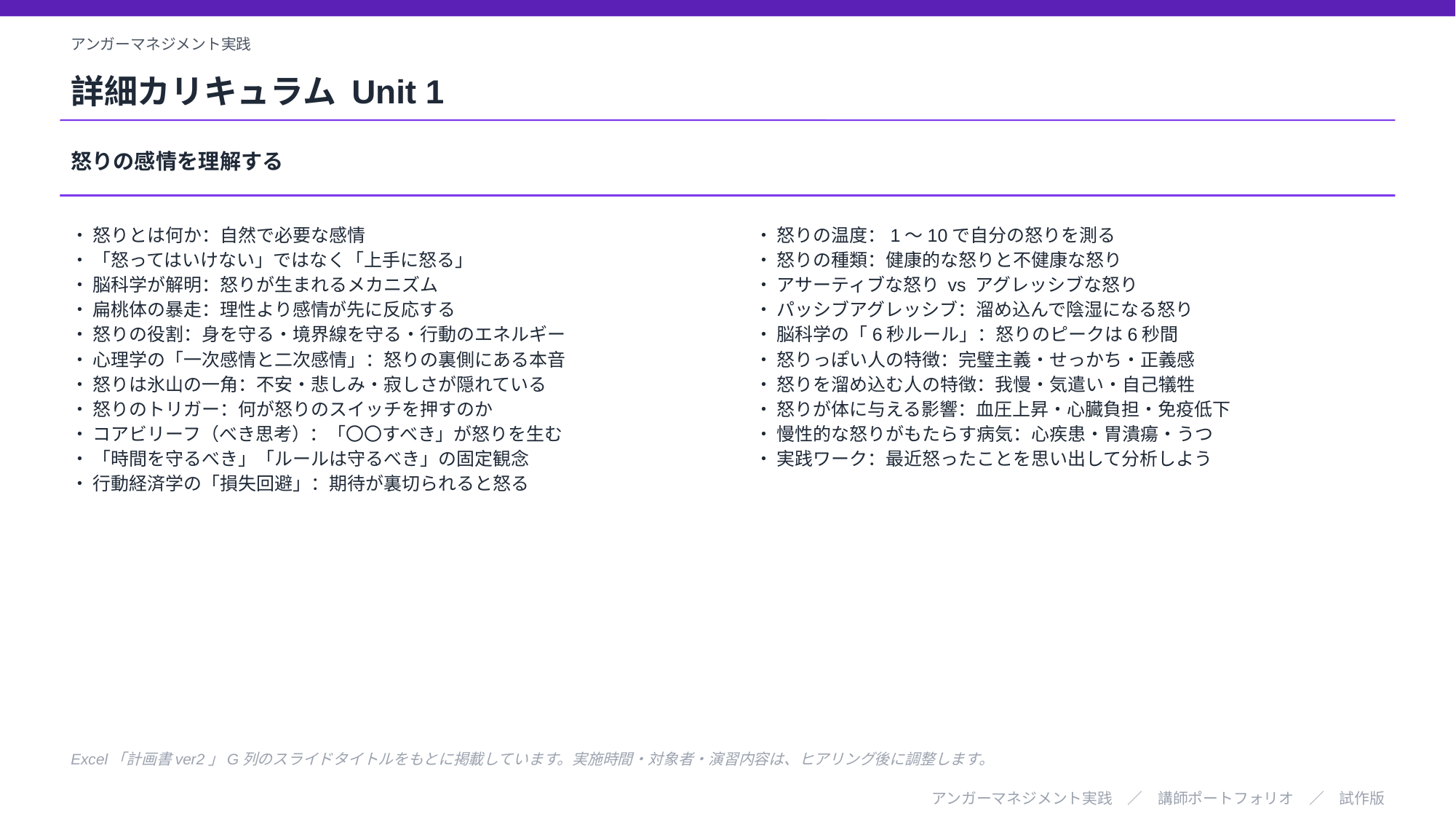

アンガーマネジメント実践
詳細カリキュラム Unit 1

怒りの感情を理解する

・ 怒りとは何か：自然で必要な感情
・ 「怒ってはいけない」ではなく「上手に怒る」
・ 脳科学が解明：怒りが生まれるメカニズム
・ 扁桃体の暴走：理性より感情が先に反応する
・ 怒りの役割：身を守る・境界線を守る・行動のエネルギー
・ 心理学の「一次感情と二次感情」：怒りの裏側にある本音
・ 怒りは氷山の一角：不安・悲しみ・寂しさが隠れている
・ 怒りのトリガー：何が怒りのスイッチを押すのか
・ コアビリーフ（べき思考）：「〇〇すべき」が怒りを生む
・ 「時間を守るべき」「ルールは守るべき」の固定観念
・ 行動経済学の「損失回避」：期待が裏切られると怒る
・ 怒りの温度：1〜10で自分の怒りを測る
・ 怒りの種類：健康的な怒りと不健康な怒り
・ アサーティブな怒り vs アグレッシブな怒り
・ パッシブアグレッシブ：溜め込んで陰湿になる怒り
・ 脳科学の「6秒ルール」：怒りのピークは6秒間
・ 怒りっぽい人の特徴：完璧主義・せっかち・正義感
・ 怒りを溜め込む人の特徴：我慢・気遣い・自己犠牲
・ 怒りが体に与える影響：血圧上昇・心臓負担・免疫低下
・ 慢性的な怒りがもたらす病気：心疾患・胃潰瘍・うつ
・ 実践ワーク：最近怒ったことを思い出して分析しよう
Excel「計画書ver2」G列のスライドタイトルをもとに掲載しています。実施時間・対象者・演習内容は、ヒアリング後に調整します。
アンガーマネジメント実践　／　講師ポートフォリオ　／　試作版